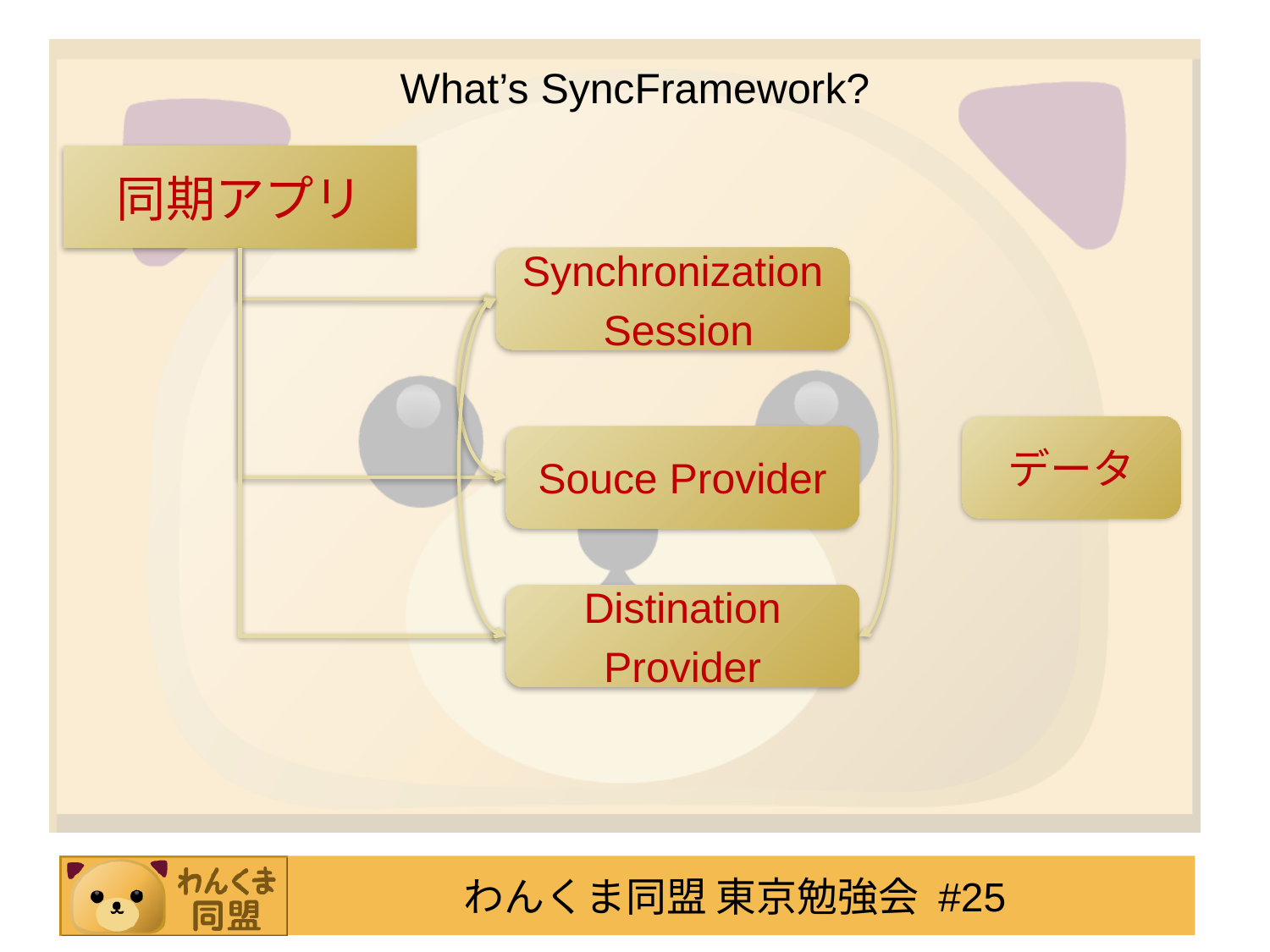

# What’s SyncFramework?
同期アプリ
Synchronization
 Session
データ
Souce Provider
Distination
Provider